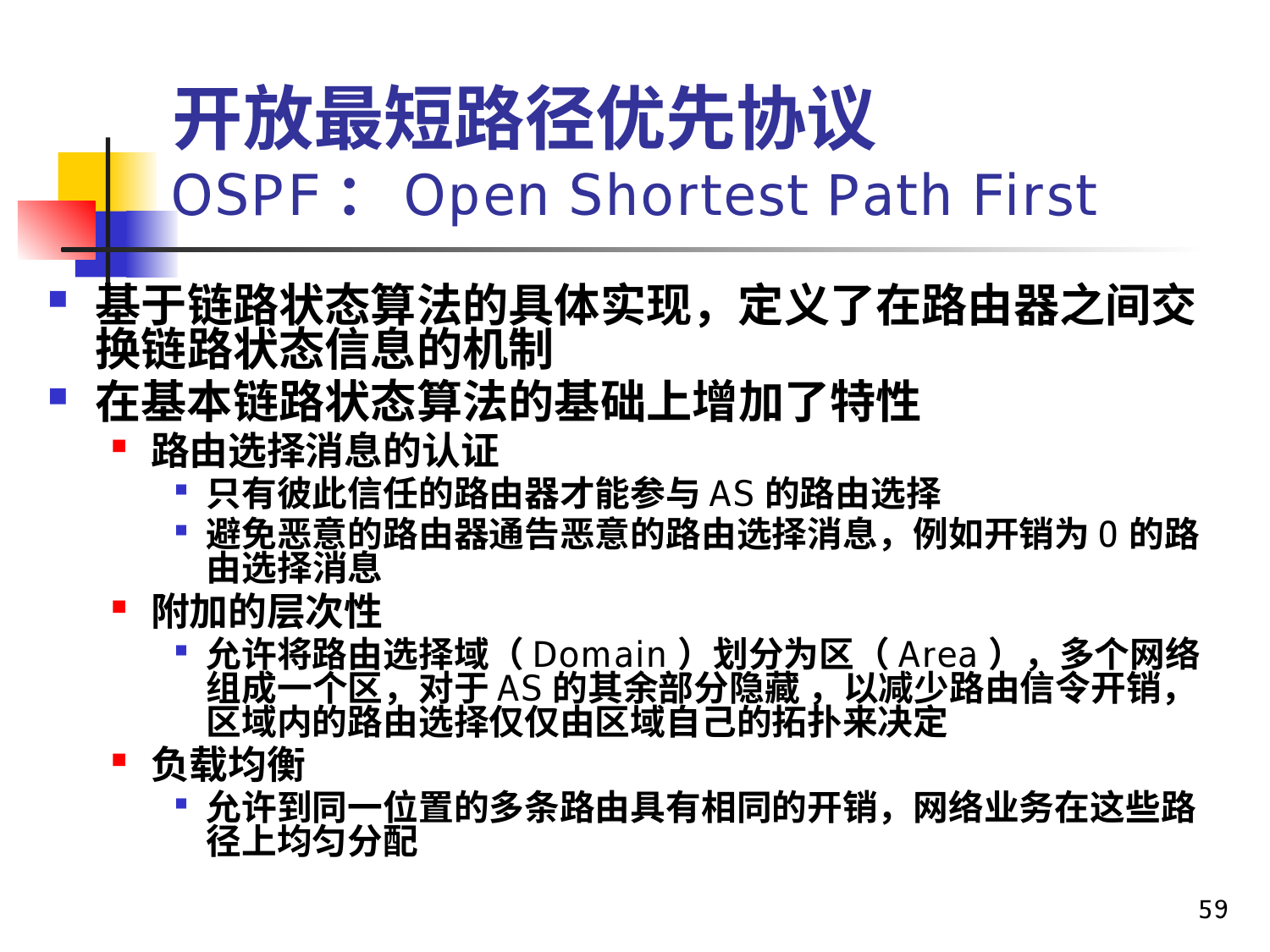

# 开放最短路径优先协议 OSPF：Open Shortest Path First
基于链路状态算法的具体实现，定义了在路由器之间交换链路状态信息的机制
在基本链路状态算法的基础上增加了特性
路由选择消息的认证
只有彼此信任的路由器才能参与AS的路由选择
避免恶意的路由器通告恶意的路由选择消息，例如开销为0的路由选择消息
附加的层次性
允许将路由选择域（Domain）划分为区（Area），多个网络组成一个区，对于AS的其余部分隐藏 ，以减少路由信令开销，区域内的路由选择仅仅由区域自己的拓扑来决定
负载均衡
允许到同一位置的多条路由具有相同的开销，网络业务在这些路径上均匀分配
59